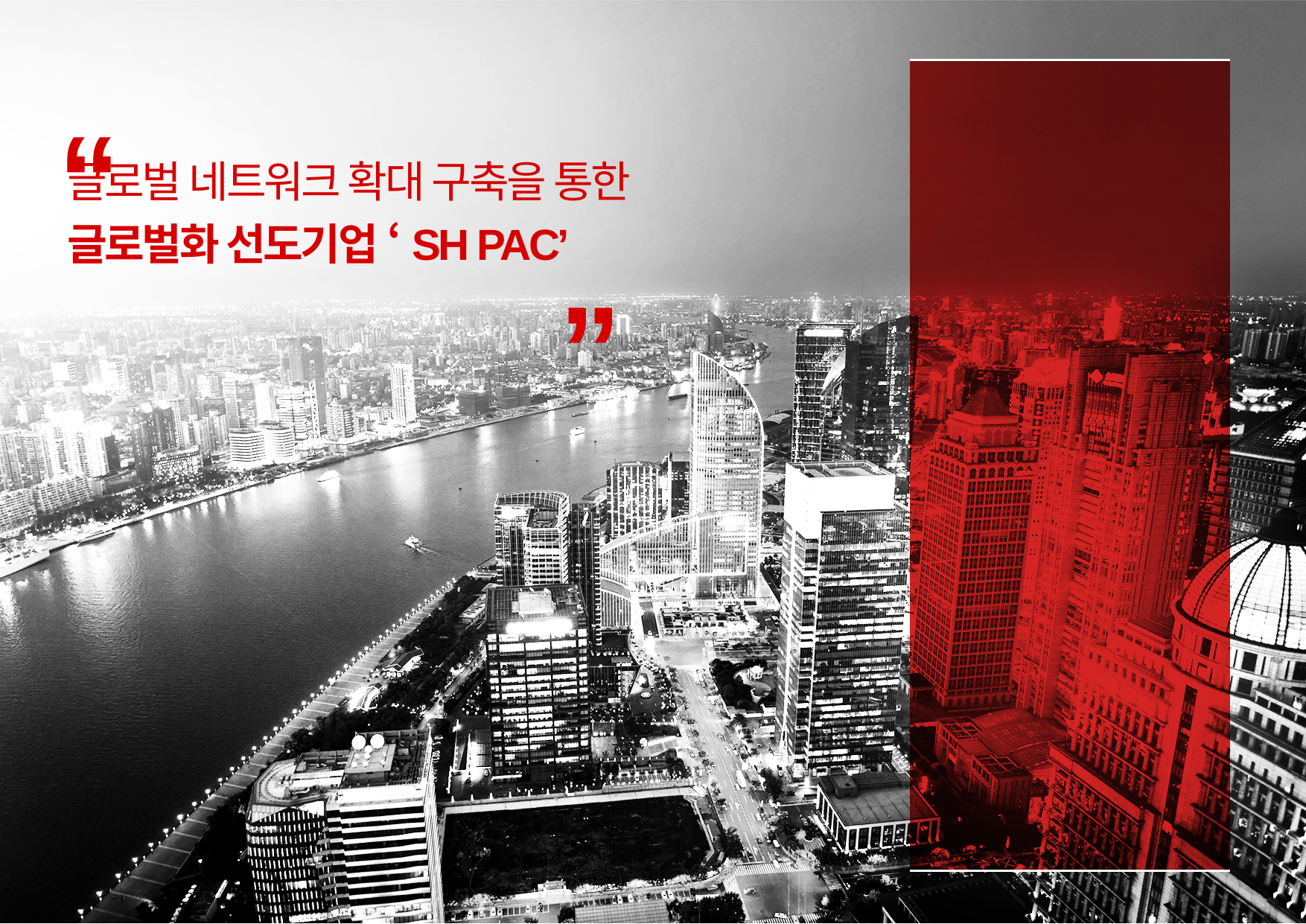

“
Ⅲ
. Global Network
글로벌 네트워크 확대 구축을 통한
글로벌화 선도기업 ‘SH PAC’
- SUPPLY CHAIN
- 해외 지사 및 거점 현황
”